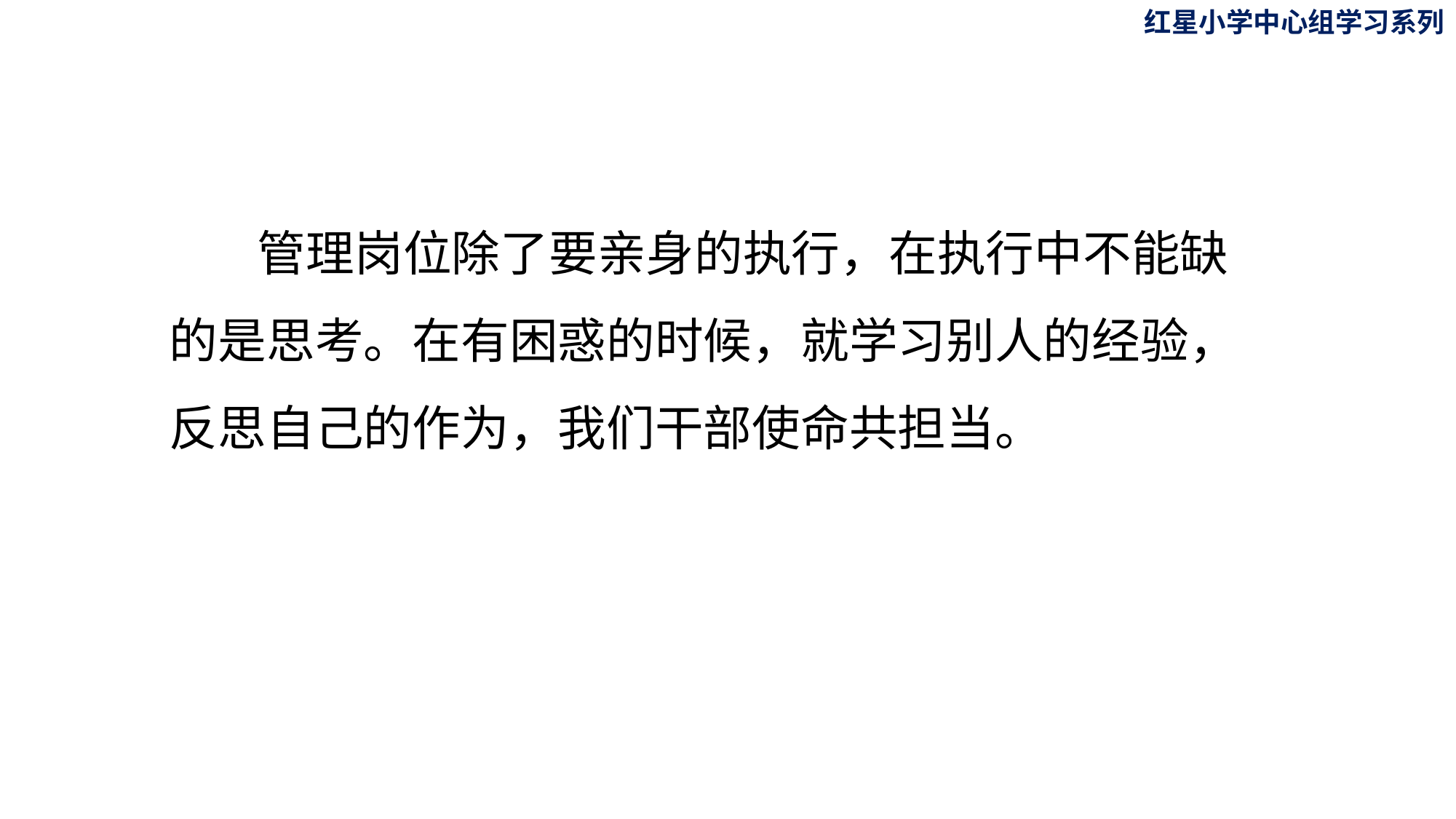

红星小学中心组学习系列
       管理岗位除了要亲身的执行，在执行中不能缺的是思考。在有困惑的时候，就学习别人的经验，反思自己的作为，我们干部使命共担当。